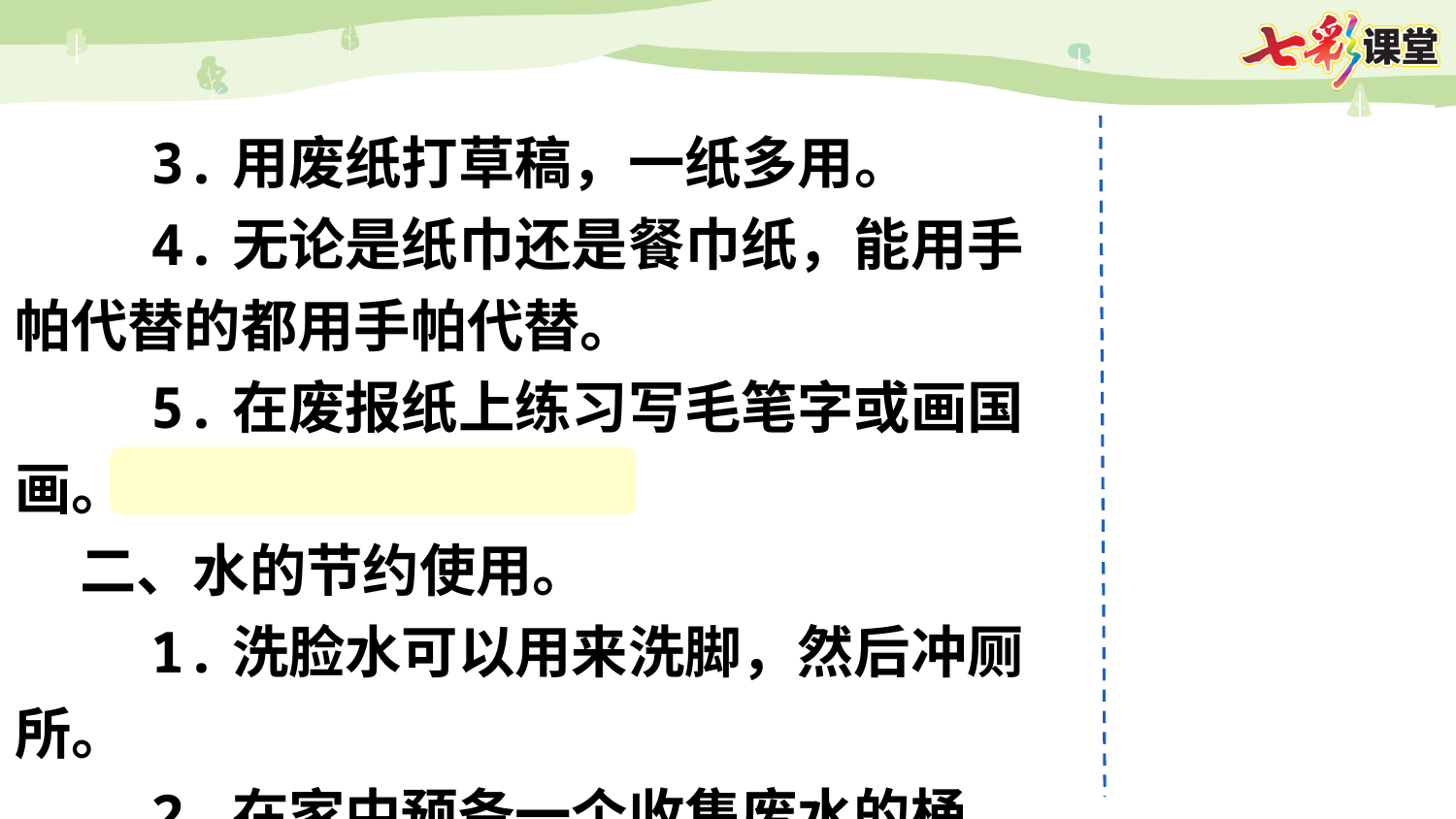

3.用废纸打草稿，一纸多用。
    4.无论是纸巾还是餐巾纸，能用手帕代替的都用手帕代替。
    5.在废报纸上练习写毛笔字或画国画。
    二、水的节约使用。
    1.洗脸水可以用来洗脚，然后冲厕所。
    2.在家中预备一个收集废水的桶，它完全可以保证冲厕所需要的水量。